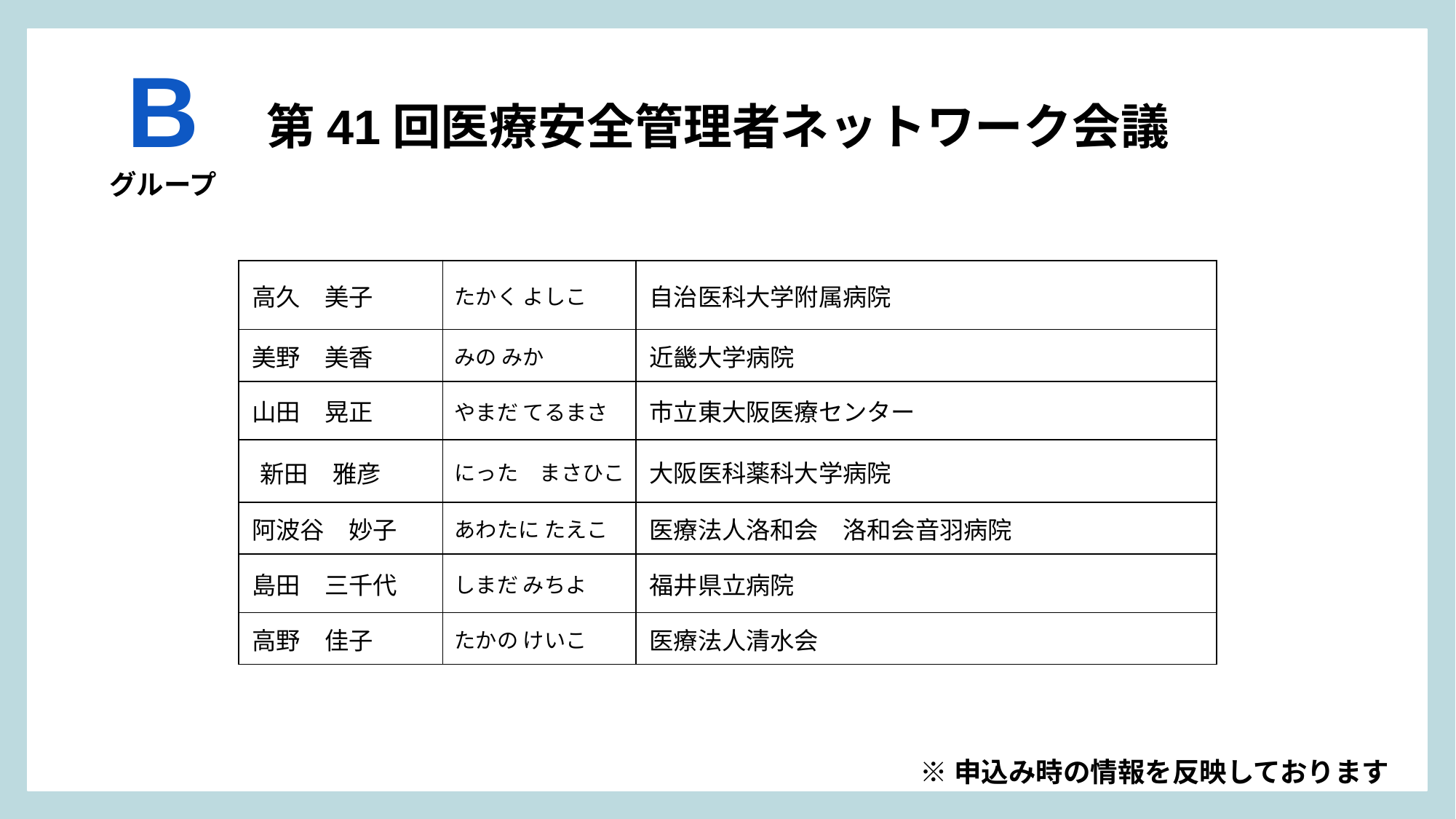

# 第41回医療安全管理者ネットワーク会議
B
グループ
| 高久　美子 | たかく よしこ | 自治医科大学附属病院 |
| --- | --- | --- |
| 美野　美香 | みの みか | 近畿大学病院 |
| 山田　晃正 | やまだ てるまさ | 市立東大阪医療センター |
| 新田　雅彦 | にった　まさひこ | 大阪医科薬科大学病院 |
| 阿波谷　妙子 | あわたに たえこ | 医療法人洛和会　洛和会音羽病院 |
| 島田　三千代 | しまだ みちよ | 福井県立病院 |
| 高野　佳子 | たかの けいこ | 医療法人清水会 |
※申込み時の情報を反映しております